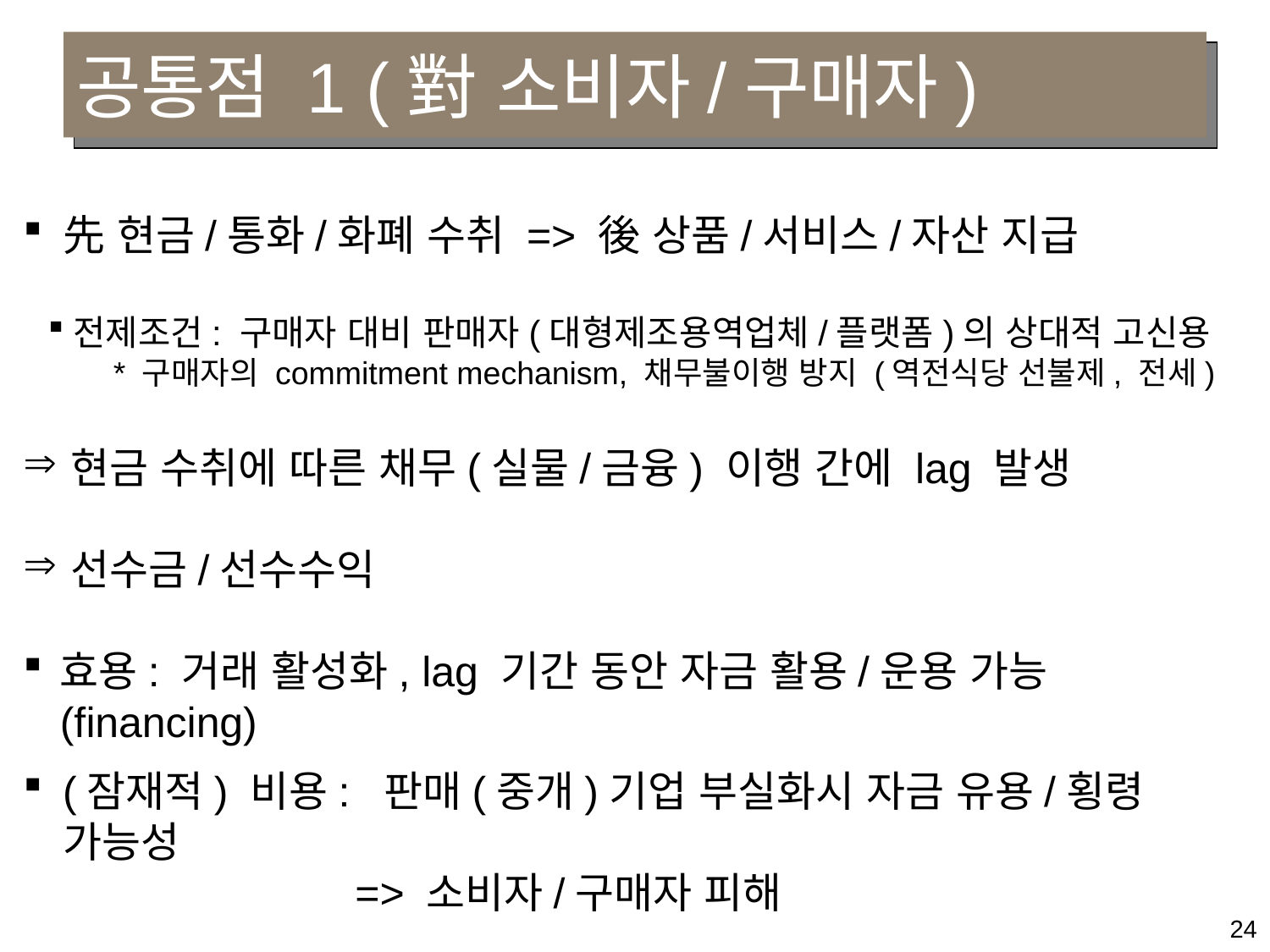

# 공통점 1 (對 소비자/구매자)
先 현금/통화/화폐 수취 => 後 상품/서비스/자산 지급

전제조건: 구매자 대비 판매자(대형제조용역업체/플랫폼)의 상대적 고신용
   * 구매자의 commitment mechanism, 채무불이행 방지 (역전식당 선불제, 전세)

현금 수취에 따른 채무(실물/금융) 이행 간에 lag 발생

선수금/선수수익

효용: 거래 활성화, lag 기간 동안 자금 활용/운용 가능(financing)

(잠재적) 비용:  판매(중개)기업 부실화시 자금 유용/횡령 가능성
                            => 소비자/구매자 피해
24